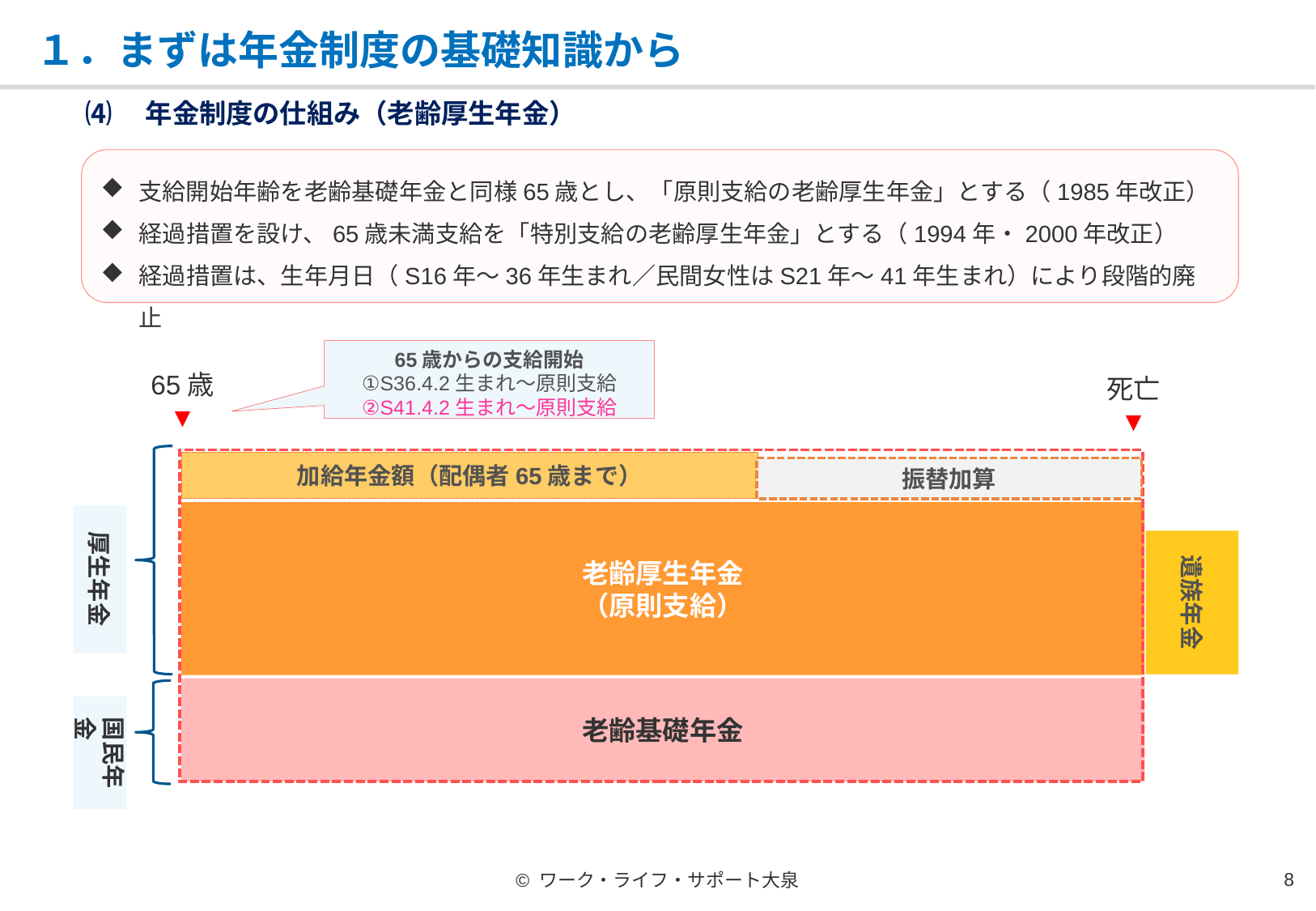

# １．まずは年金制度の基礎知識から
⑷　年金制度の仕組み（老齢厚生年金）
支給開始年齢を老齢基礎年金と同様65歳とし、「原則支給の老齢厚生年金」とする（1985年改正）
経過措置を設け、65歳未満支給を「特別支給の老齢厚生年金」とする（1994年・2000年改正）
経過措置は、生年月日（S16年～36年生まれ／民間女性はS21年～41年生まれ）により段階的廃止
65歳からの支給開始
①S36.4.2生まれ～原則支給
②S41.4.2生まれ～原則支給

65歳
▼
死亡
▼

加給年金額（配偶者65歳まで）
振替加算
老齢厚生年金
（原則支給）
厚生年金
遺族年金
老齢基礎年金

国民年金
© ワーク・ライフ・サポート大泉
8